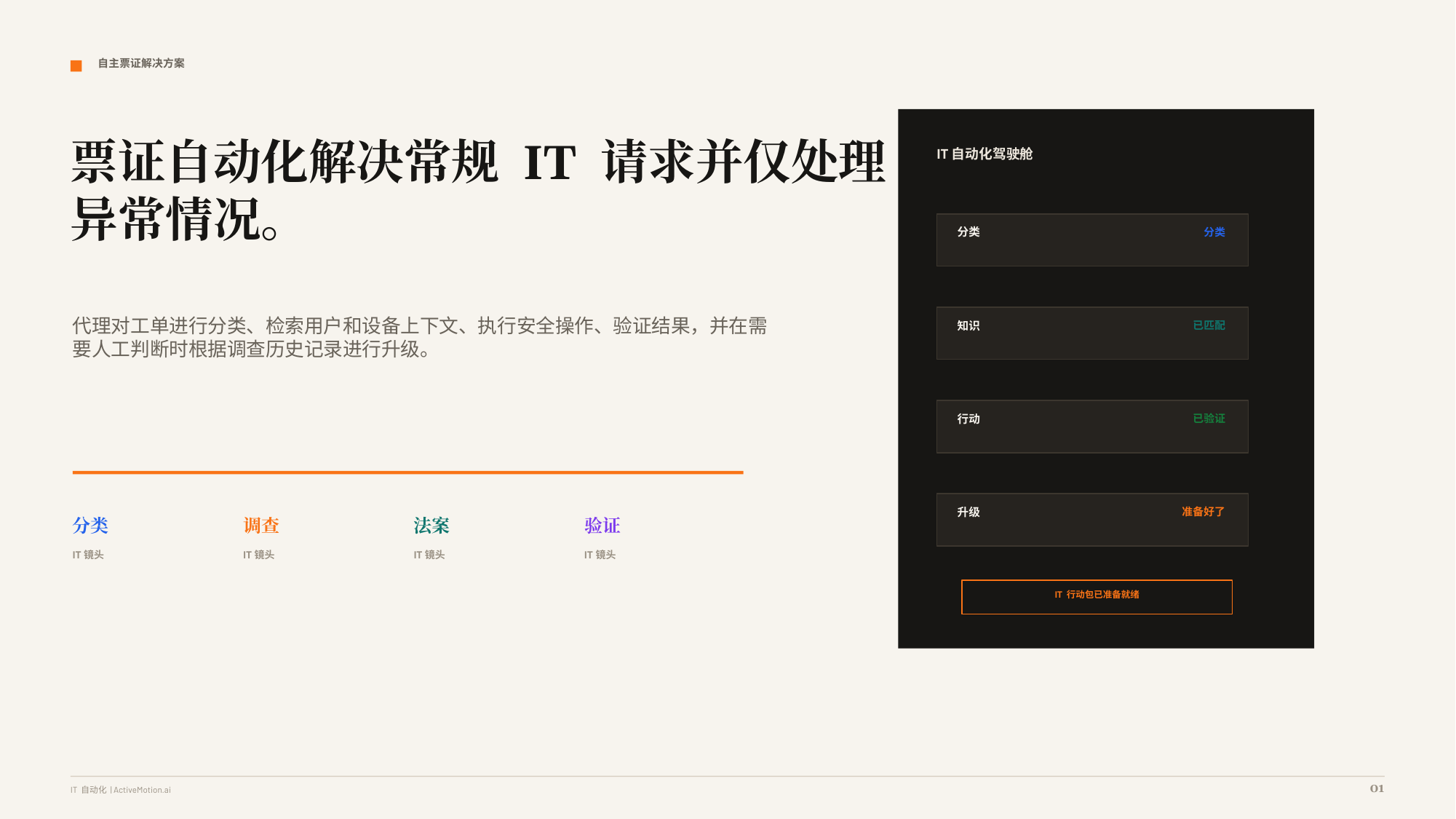

自主票证解决方案

票证自动化解决常规 IT 请求并仅处理异常情况。
IT自动化驾驶舱

分类
分类

代理对工单进行分类、检索用户和设备上下文、执行安全操作、验证结果，并在需要人工判断时根据调查历史记录进行升级。
知识
已匹配

行动
已验证

升级
准备好了
分类
调查
法案
验证
IT镜头
IT镜头
IT镜头
IT镜头

IT 行动包已准备就绪

01
IT 自动化 | ActiveMotion.ai